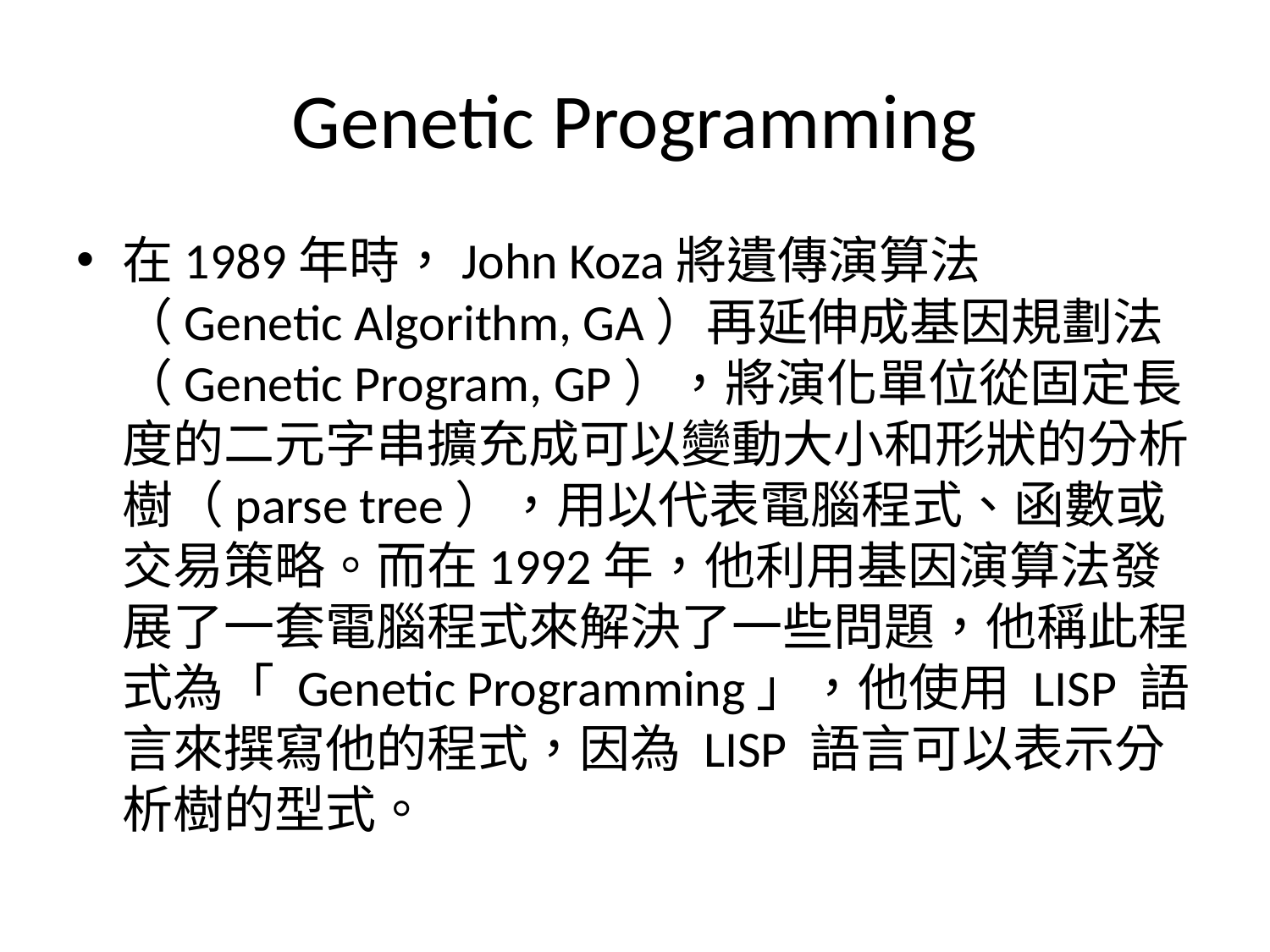

# Genetic Programming
在1989年時，John Koza將遺傳演算法（Genetic Algorithm, GA）再延伸成基因規劃法（Genetic Program, GP），將演化單位從固定長度的二元字串擴充成可以變動大小和形狀的分析樹（parse tree），用以代表電腦程式、函數或交易策略。而在1992年，他利用基因演算法發展了一套電腦程式來解決了一些問題，他稱此程式為「 Genetic Programming」，他使用 LISP 語言來撰寫他的程式，因為 LISP 語言可以表示分析樹的型式。